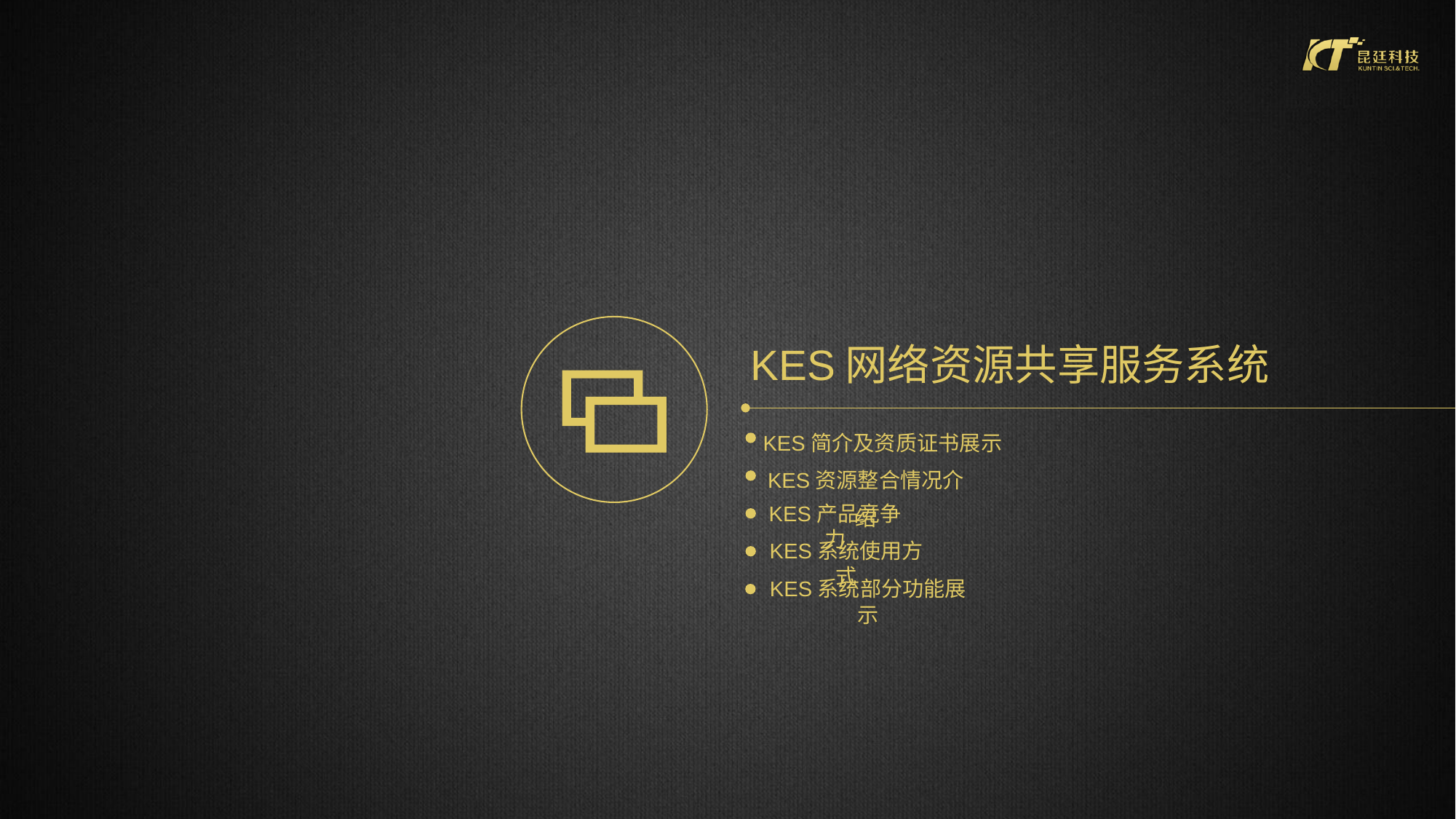

KES网络资源共享服务系统

KES简介及资质证书展示

KES资源整合情况介绍

KES产品竞争力

KES系统使用方式

KES系统部分功能展示